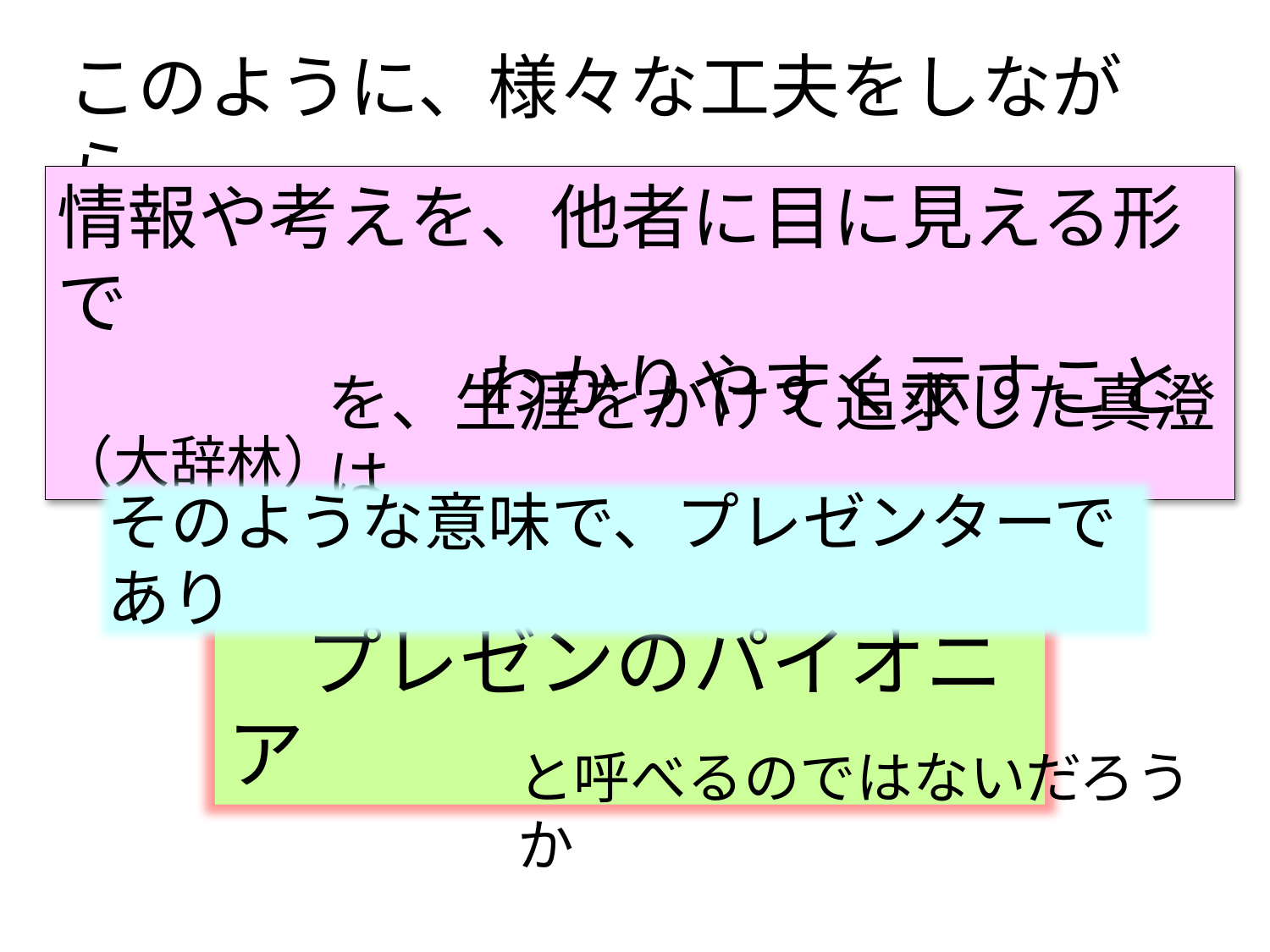

このように、様々な工夫をしながら
情報や考えを、他者に目に見える形で
　　　　　　わかりやすく示すこと（大辞林）
を、生涯をかけて追求した真澄は
そのような意味で、プレゼンターであり
　プレゼンのパイオニア
と呼べるのではないだろうか